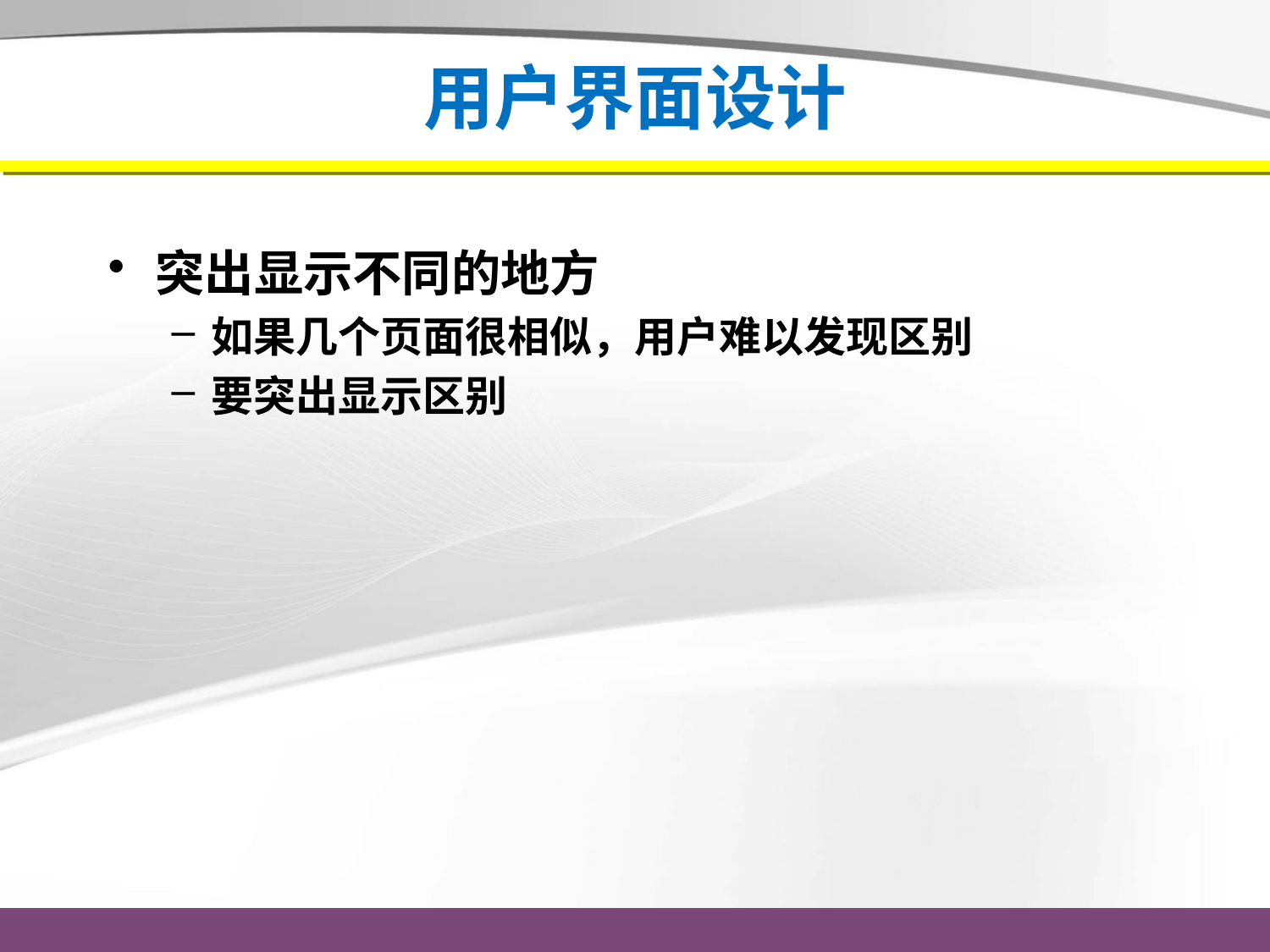

# 用户界面设计
突出显示不同的地方
如果几个页面很相似，用户难以发现区别
要突出显示区别